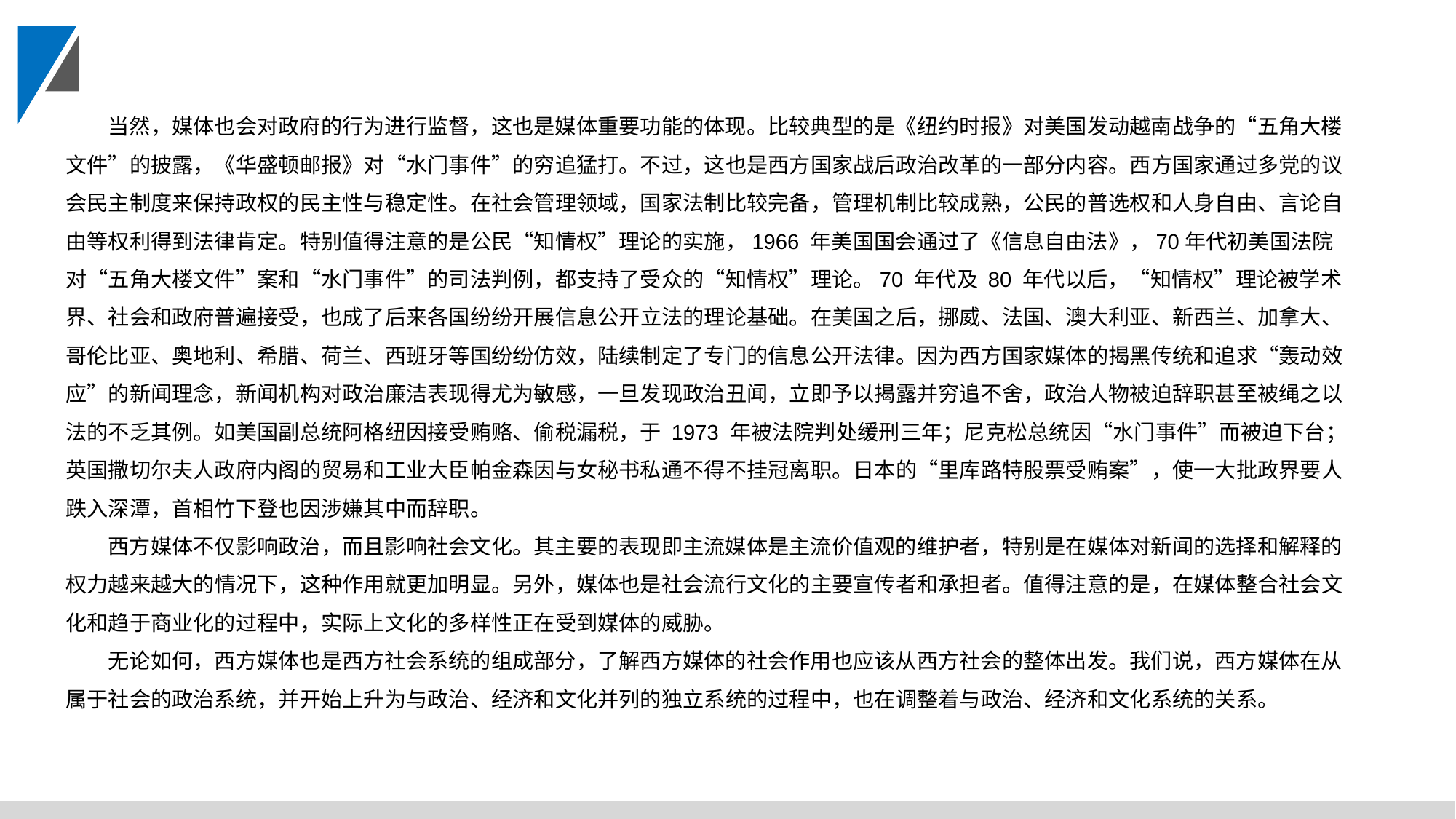

当然，媒体也会对政府的行为进行监督，这也是媒体重要功能的体现。比较典型的是《纽约时报》对美国发动越南战争的“五角大楼文件”的披露，《华盛顿邮报》对“水门事件”的穷追猛打。不过，这也是西方国家战后政治改革的一部分内容。西方国家通过多党的议会民主制度来保持政权的民主性与稳定性。在社会管理领域，国家法制比较完备，管理机制比较成熟，公民的普选权和人身自由、言论自由等权利得到法律肯定。特别值得注意的是公民“知情权”理论的实施，1966 年美国国会通过了《信息自由法》，70年代初美国法院对“五角大楼文件”案和“水门事件”的司法判例，都支持了受众的“知情权”理论。70 年代及 80 年代以后，“知情权”理论被学术界、社会和政府普遍接受，也成了后来各国纷纷开展信息公开立法的理论基础。在美国之后，挪威、法国、澳大利亚、新西兰、加拿大、哥伦比亚、奥地利、希腊、荷兰、西班牙等国纷纷仿效，陆续制定了专门的信息公开法律。因为西方国家媒体的揭黑传统和追求“轰动效应”的新闻理念，新闻机构对政治廉洁表现得尤为敏感，一旦发现政治丑闻，立即予以揭露并穷追不舍，政治人物被迫辞职甚至被绳之以法的不乏其例。如美国副总统阿格纽因接受贿赂、偷税漏税，于 1973 年被法院判处缓刑三年；尼克松总统因“水门事件”而被迫下台；英国撒切尔夫人政府内阁的贸易和工业大臣帕金森因与女秘书私通不得不挂冠离职。日本的“里库路特股票受贿案”，使一大批政界要人跌入深潭，首相竹下登也因涉嫌其中而辞职。
西方媒体不仅影响政治，而且影响社会文化。其主要的表现即主流媒体是主流价值观的维护者，特别是在媒体对新闻的选择和解释的权力越来越大的情况下，这种作用就更加明显。另外，媒体也是社会流行文化的主要宣传者和承担者。值得注意的是，在媒体整合社会文化和趋于商业化的过程中，实际上文化的多样性正在受到媒体的威胁。
无论如何，西方媒体也是西方社会系统的组成部分，了解西方媒体的社会作用也应该从西方社会的整体出发。我们说，西方媒体在从属于社会的政治系统，并开始上升为与政治、经济和文化并列的独立系统的过程中，也在调整着与政治、经济和文化系统的关系。